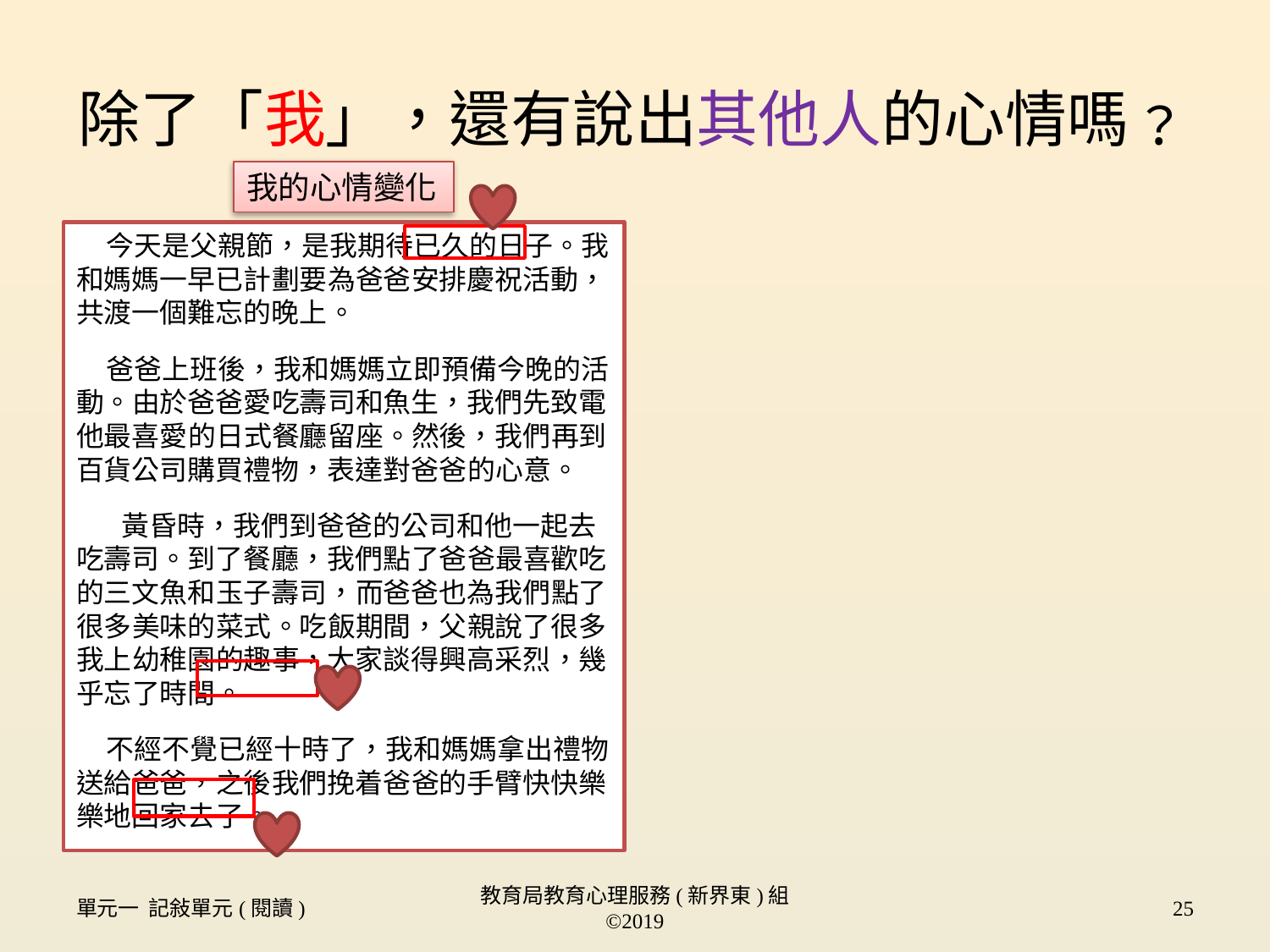

# 除了「我」，還有說出其他人的心情嗎﹖
我的心情變化

    今天是父親節，是我期待已久的日子。我和媽媽一早已計劃要為爸爸安排慶祝活動，共渡一個難忘的晚上。
    爸爸上班後，我和媽媽立即預備今晚的活動。由於爸爸愛吃壽司和魚生，我們先致電他最喜愛的日式餐廳留座。然後，我們再到百貨公司購買禮物，表達對爸爸的心意。
 　 黃昏時，我們到爸爸的公司和他一起去吃壽司。到了餐廳，我們點了爸爸最喜歡吃的三文魚和玉子壽司，而爸爸也為我們點了很多美味的菜式。吃飯期間，父親說了很多我上幼稚園的趣事，大家談得興高采烈，幾乎忘了時間。
    不經不覺已經十時了，我和媽媽拿出禮物送給爸爸，之後我們挽着爸爸的手臂快快樂樂地回家去了。

單元一  記敍單元(閱讀)
教育局教育心理服務(新界東)組 ©2019
25